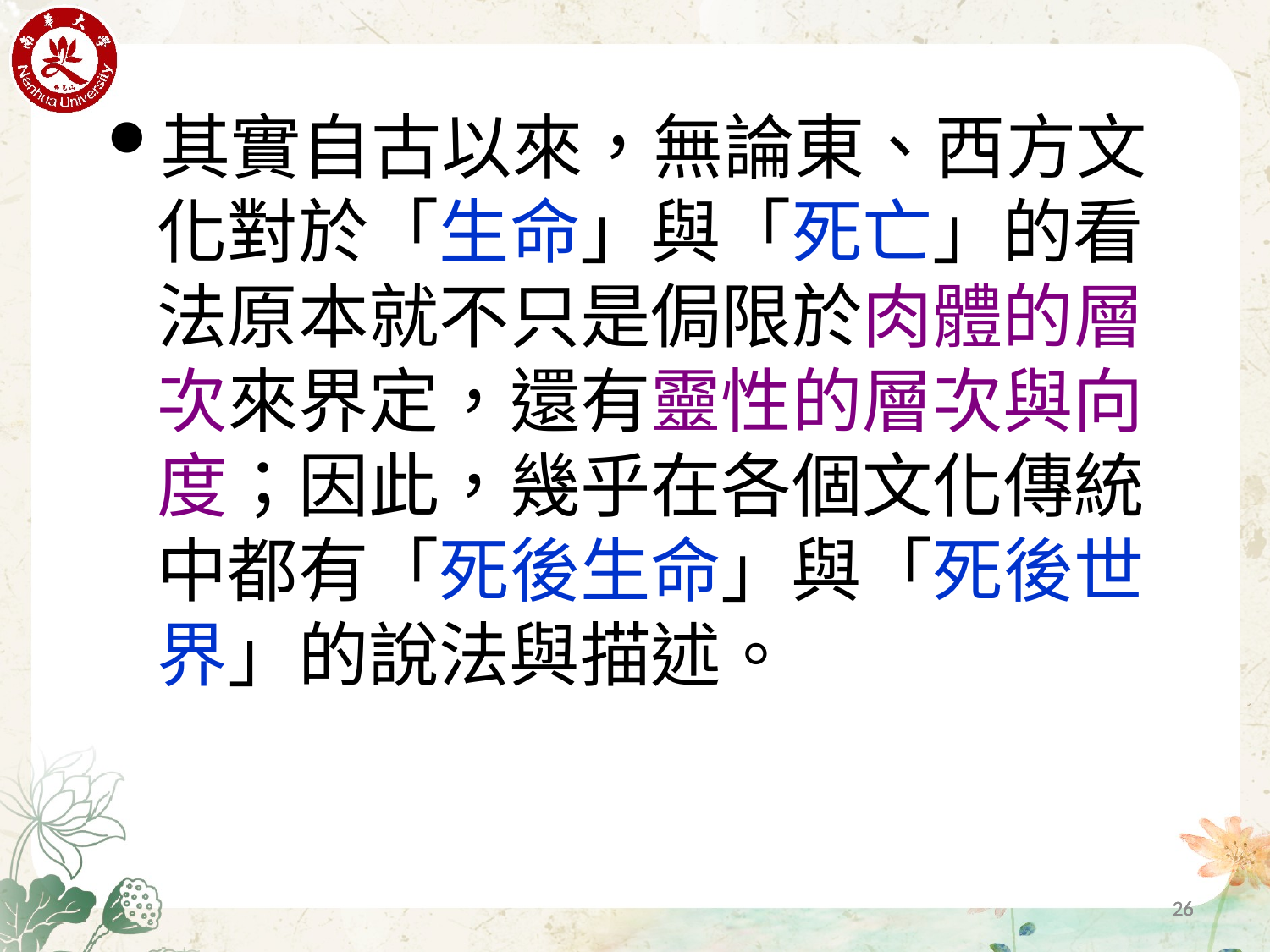

其實自古以來，無論東、西方文化對於「生命」與「死亡」的看法原本就不只是侷限於肉體的層次來界定，還有靈性的層次與向度；因此，幾乎在各個文化傳統中都有「死後生命」與「死後世界」的說法與描述。
26
26
26